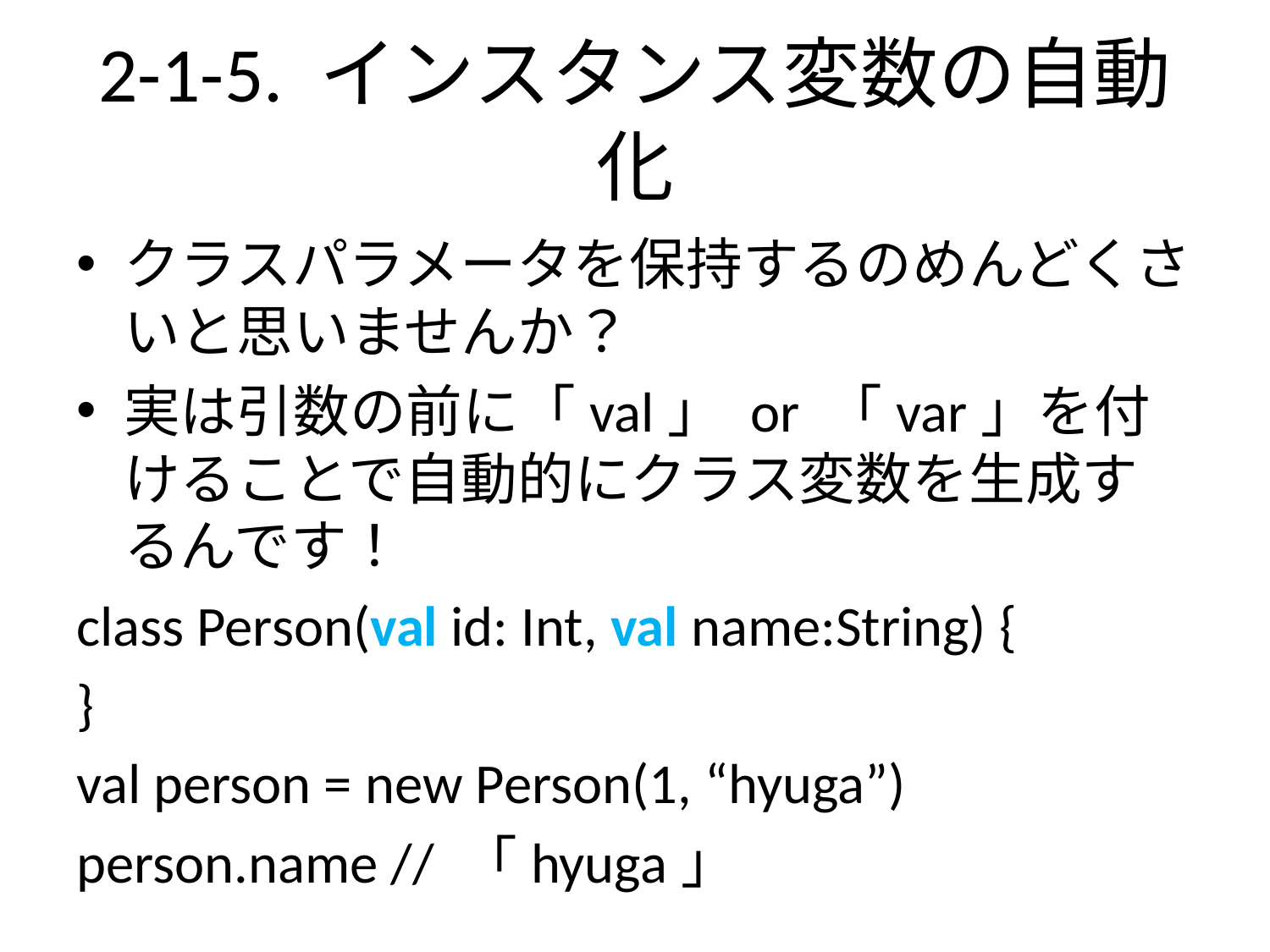

# 2-1-5. インスタンス変数の自動化
クラスパラメータを保持するのめんどくさいと思いませんか？
実は引数の前に「val」 or 「var」を付けることで自動的にクラス変数を生成するんです！
class Person(val id: Int, val name:String) {
}
val person = new Person(1, “hyuga”)
person.name // 「hyuga」